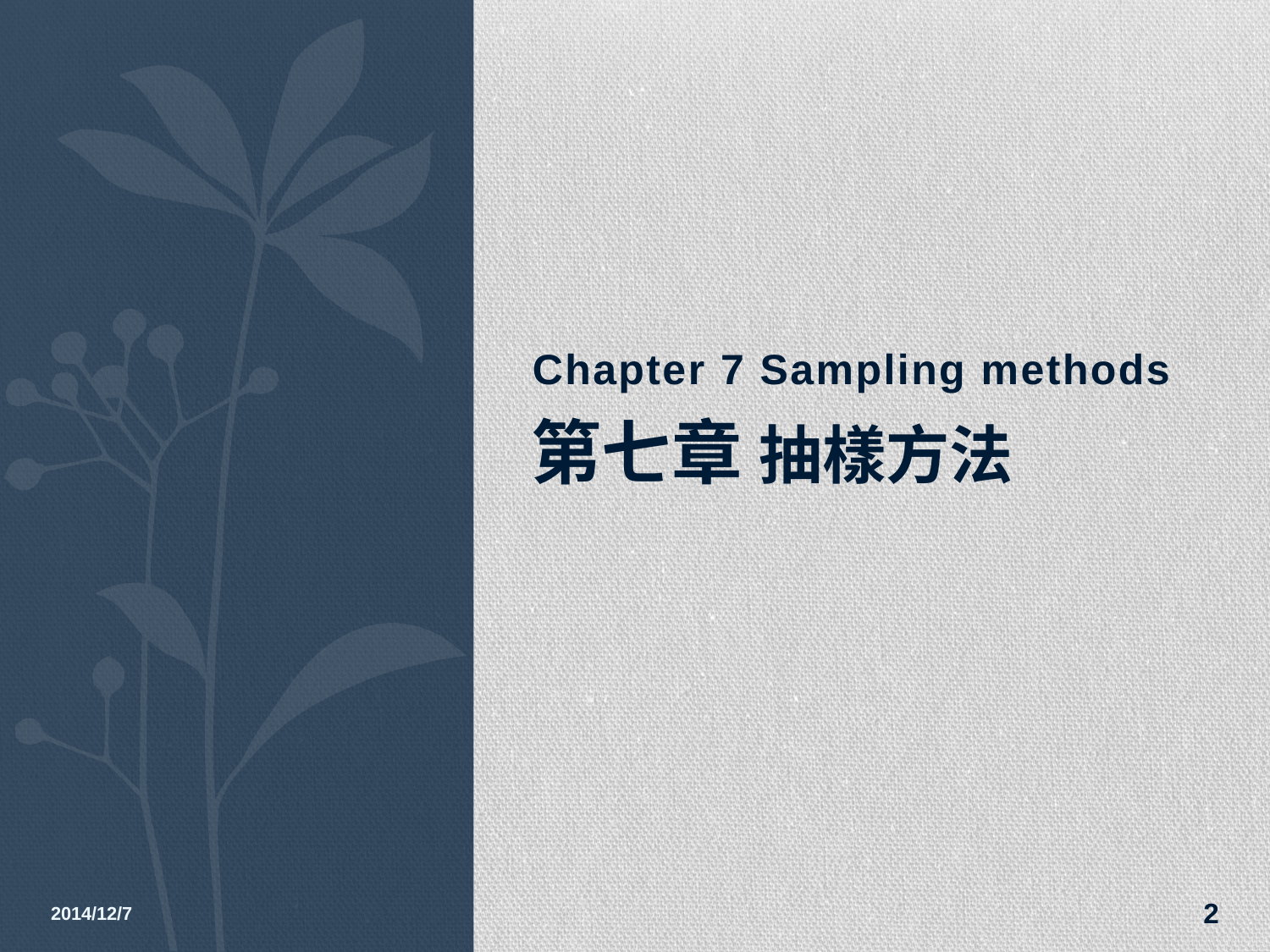

Chapter 7 Sampling methods
# 第七章 抽樣方法
2014/12/7
2